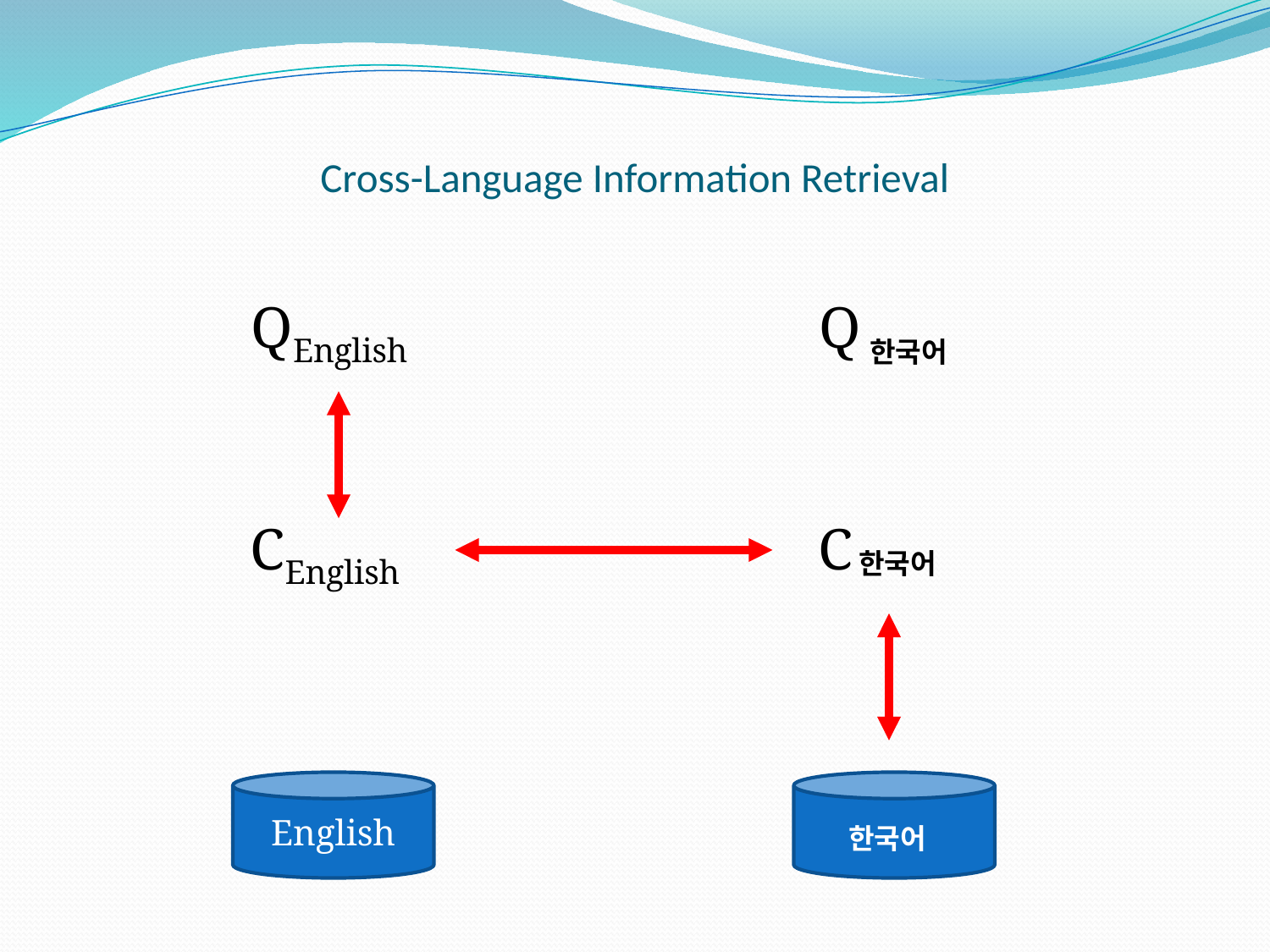

# Cross-Language Information Retrieval
QEnglish
Q
한국어
CEnglish
C
한국어
English

한국어